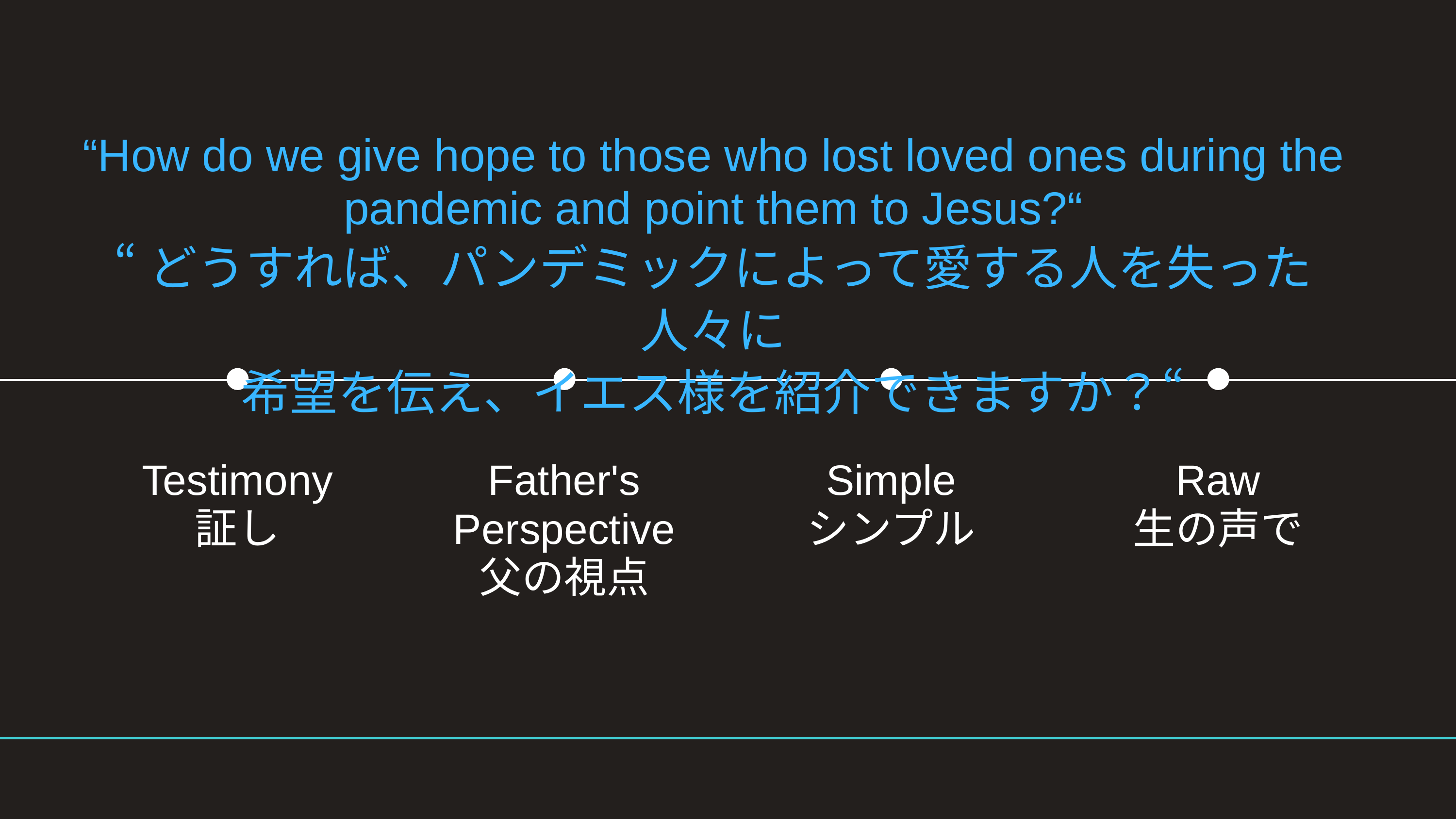

“How do we give hope to those who lost loved ones during the pandemic and point them to Jesus?“
“どうすれば、パンデミックによって愛する人を失った人々に
希望を伝え、イエス様を紹介できますか？“

Testimony
証し

Father's Perspective
父の視点
Simple
シンプル
Raw
生の声で